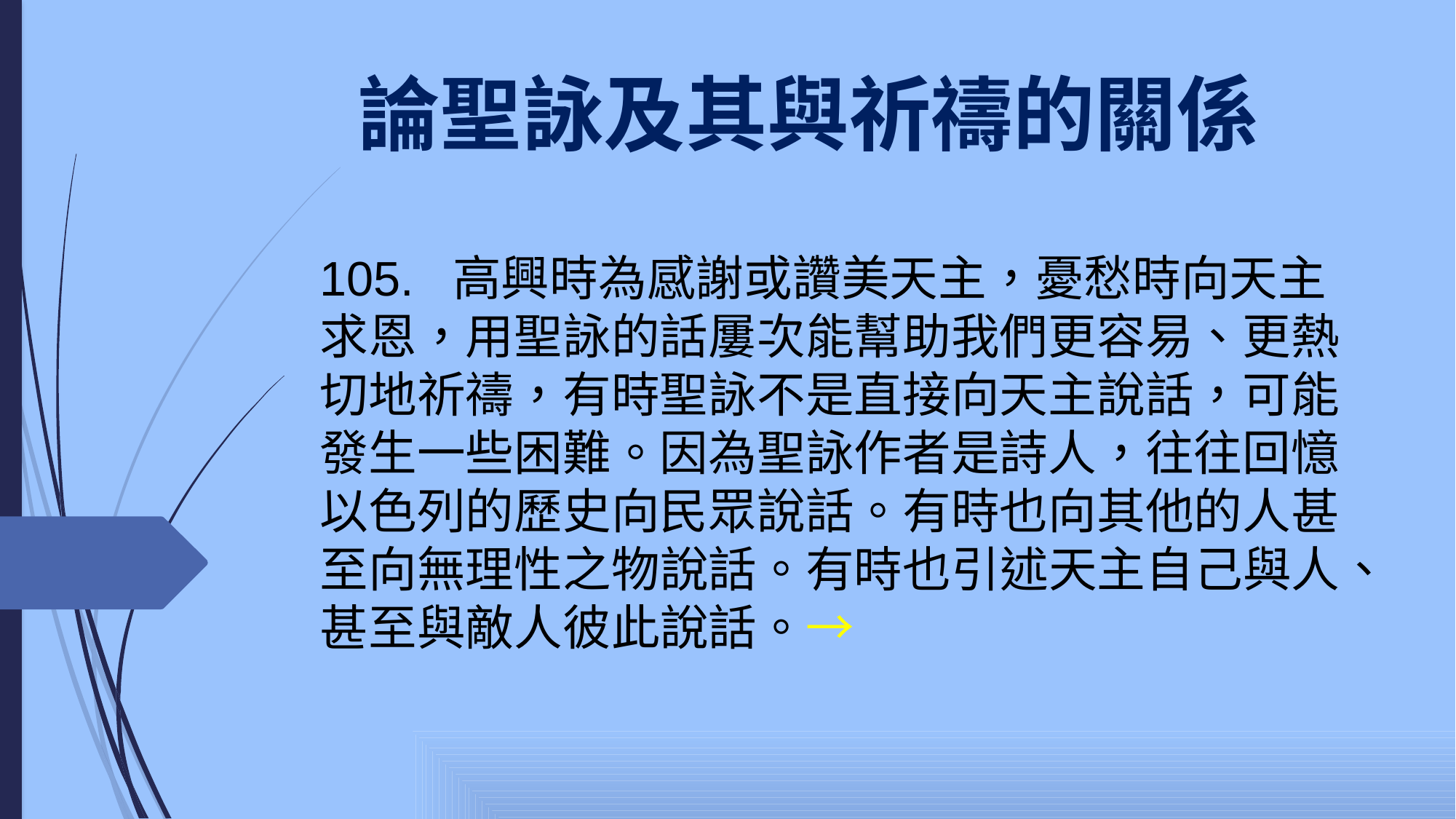

# 論聖詠及其與祈禱的關係
105.  高興時為感謝或讚美天主，憂愁時向天主求恩，用聖詠的話屢次能幫助我們更容易、更熱切地祈禱，有時聖詠不是直接向天主說話，可能發生一些困難。因為聖詠作者是詩人，往往回憶以色列的歷史向民眾說話。有時也向其他的人甚至向無理性之物說話。有時也引述天主自己與人、甚至與敵人彼此說話。→